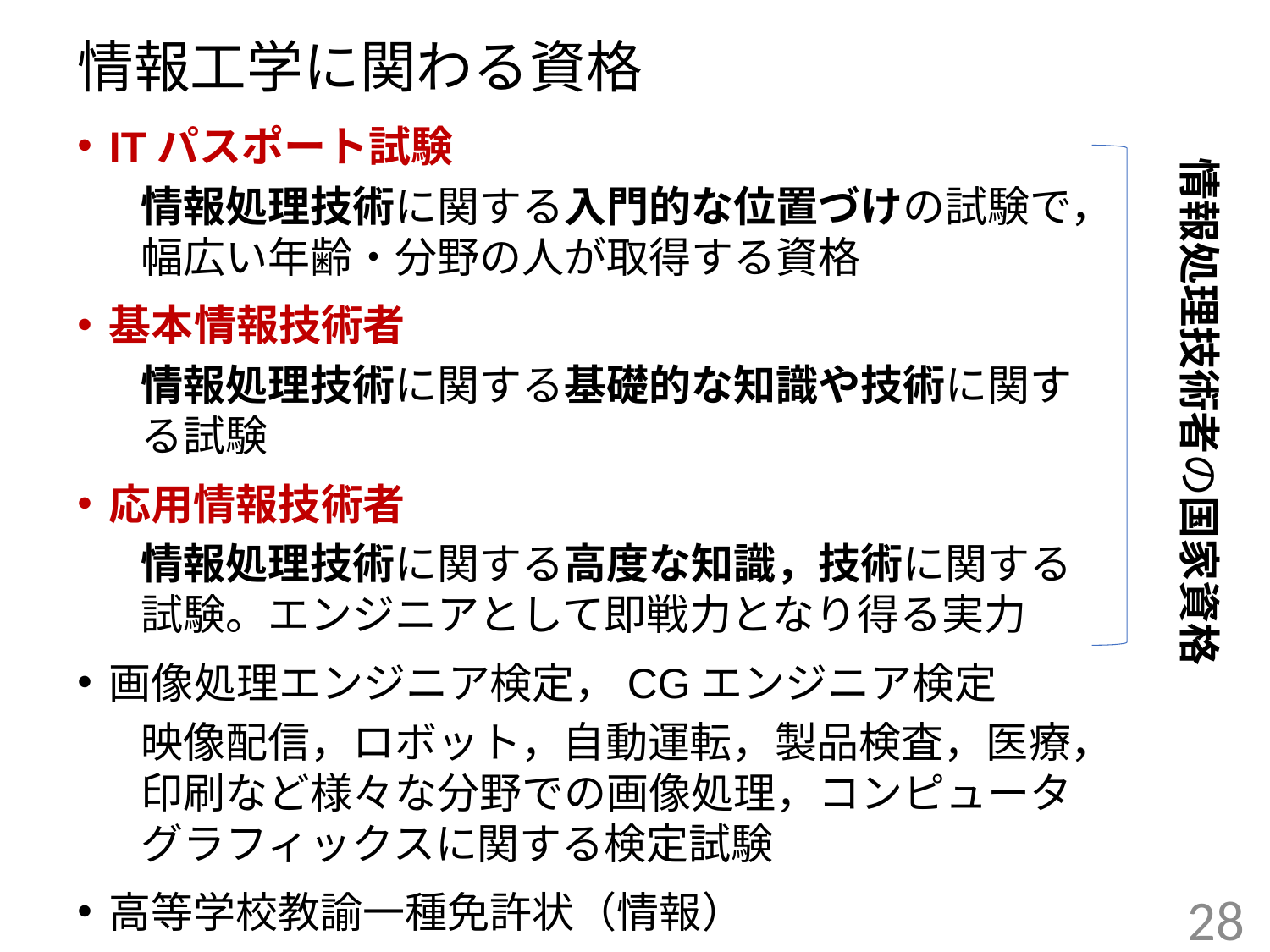

# 情報工学に関わる資格
ITパスポート試験
情報処理技術に関する入門的な位置づけの試験で，幅広い年齢・分野の人が取得する資格
基本情報技術者
情報処理技術に関する基礎的な知識や技術に関する試験
応用情報技術者
情報処理技術に関する高度な知識，技術に関する試験。エンジニアとして即戦力となり得る実力
画像処理エンジニア検定，CGエンジニア検定
映像配信，ロボット，自動運転，製品検査，医療，印刷など様々な分野での画像処理，コンピュータグラフィックスに関する検定試験
高等学校教諭一種免許状（情報）

情報処理技術者の国家資格
28